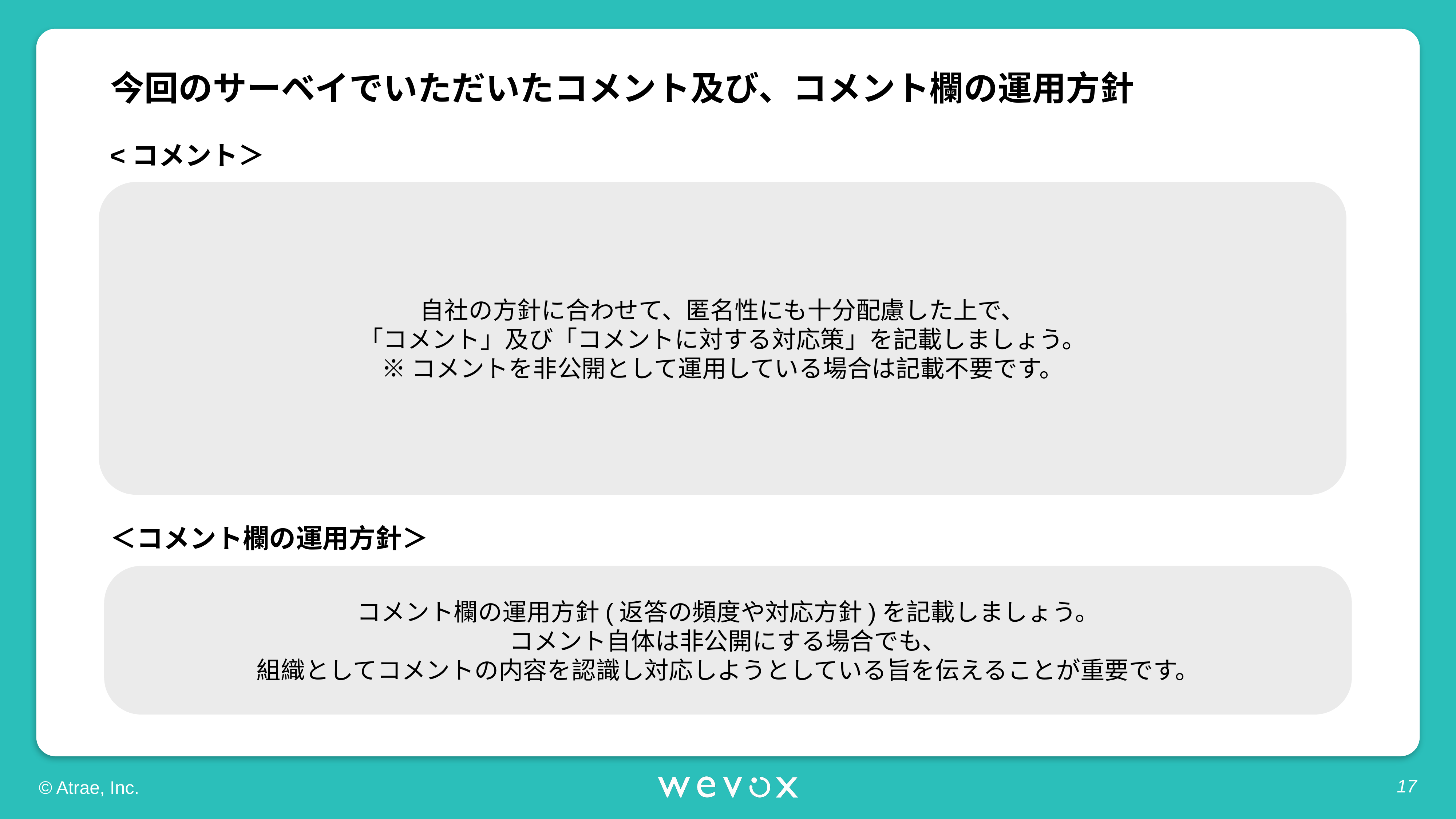

今回のサーベイでいただいたコメント及び、コメント欄の運用方針
<コメント＞
自社の方針に合わせて、匿名性にも十分配慮した上で、
「コメント」及び「コメントに対する対応策」を記載しましょう。
※コメントを非公開として運用している場合は記載不要です。
＜コメント欄の運用方針＞
コメント欄の運用方針(返答の頻度や対応方針)を記載しましょう。
コメント自体は非公開にする場合でも、
組織としてコメントの内容を認識し対応しようとしている旨を伝えることが重要です。
17